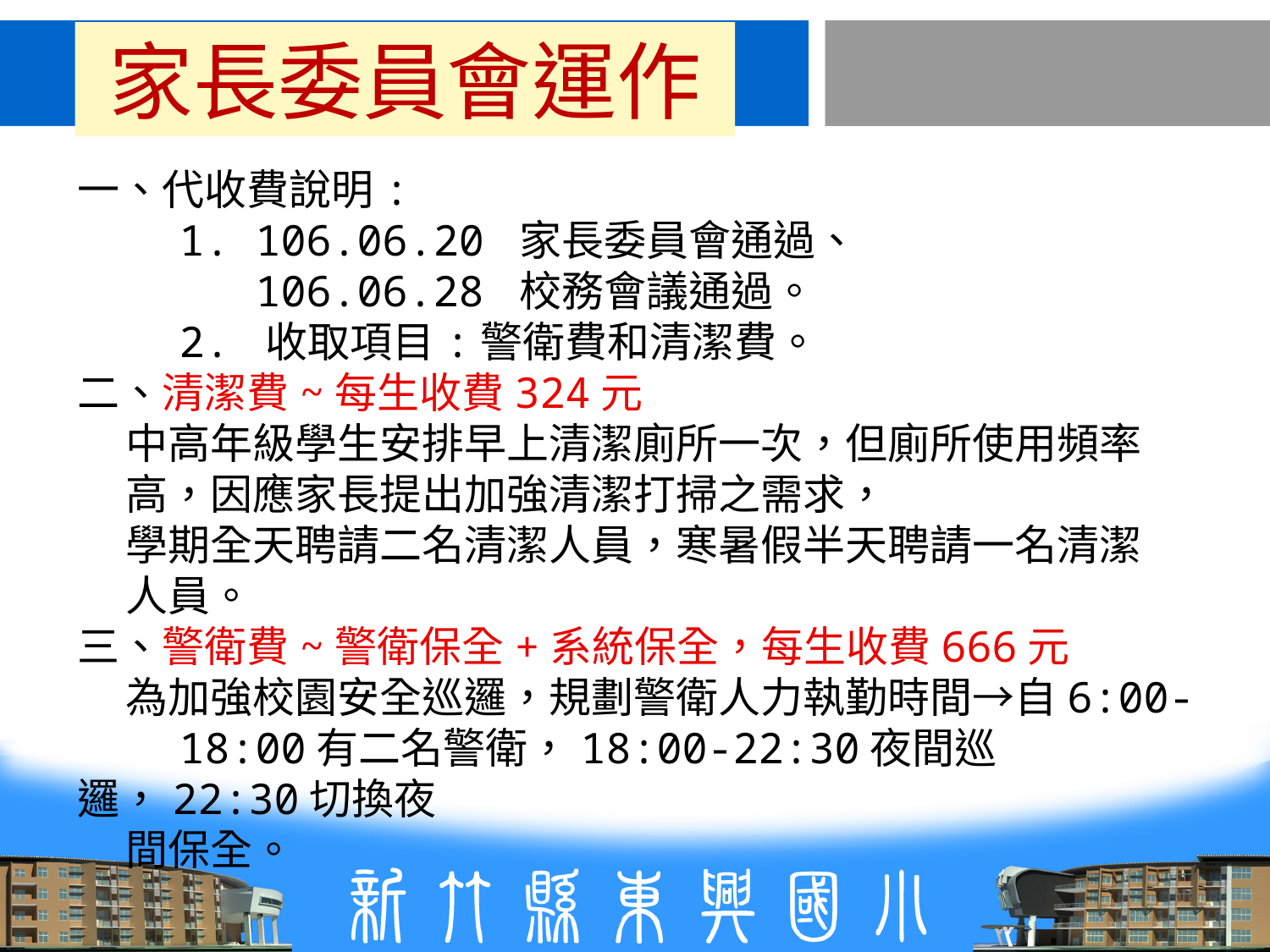

家長委員會運作
一、代收費說明:
    1. 106.06.20 家長委員會通過、
       106.06.28 校務會議通過。
    2. 收取項目:警衛費和清潔費。
二、清潔費~每生收費324元
    中高年級學生安排早上清潔廁所一次，但廁所使用頻率
    高，因應家長提出加強清潔打掃之需求，
    學期全天聘請二名清潔人員，寒暑假半天聘請一名清潔
    人員。
三、警衛費~警衛保全+系統保全，每生收費666元
    為加強校園安全巡邏，規劃警衛人力執勤時間→自6:00-
    18:00有二名警衛，18:00-22:30夜間巡邏，22:30切換夜
    間保全。